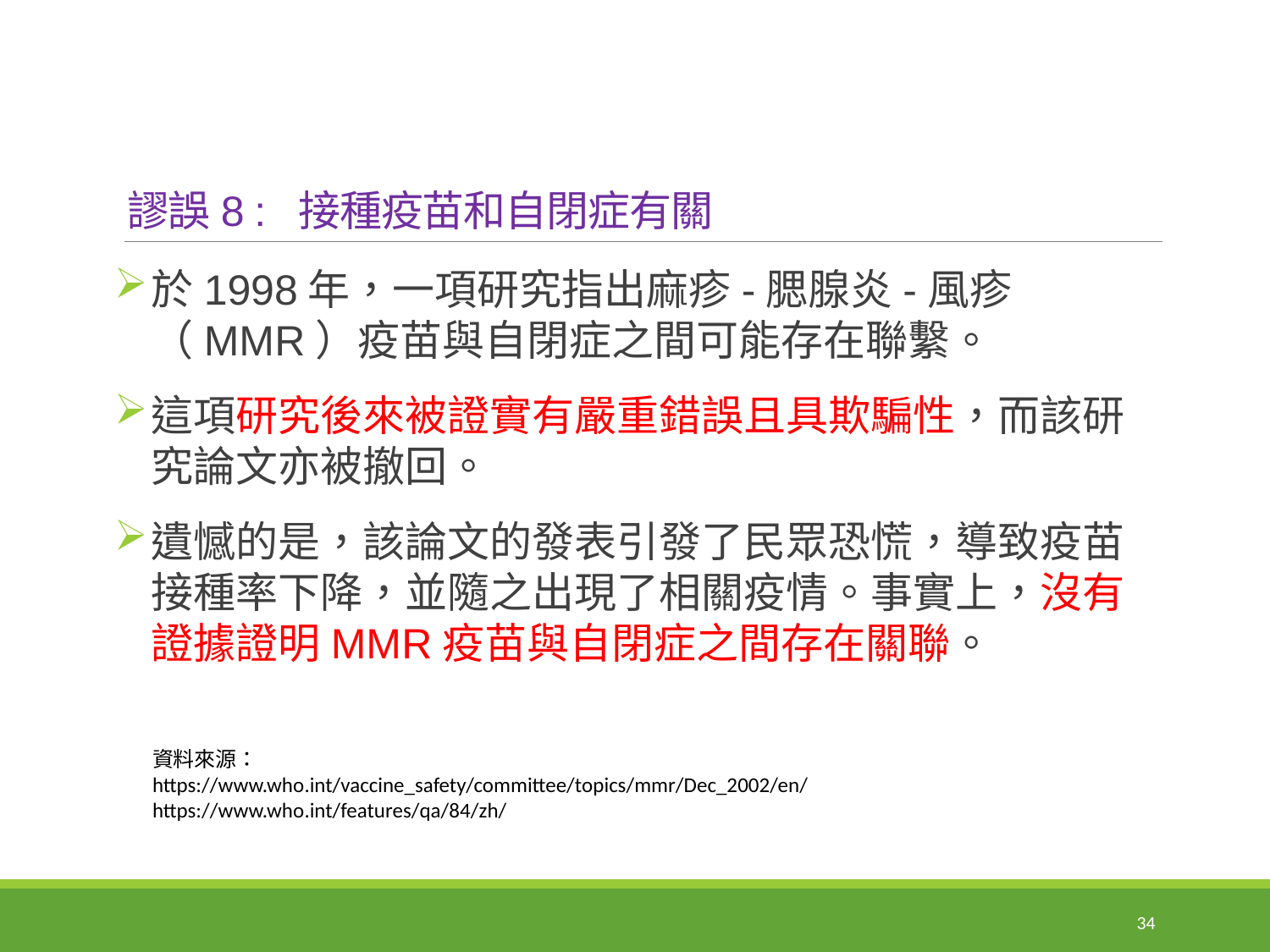

# 謬誤8 :  接種疫苗和自閉症有關
於1998年，一項研究指出麻疹-腮腺炎-風疹（MMR）疫苗與自閉症之間可能存在聯繫。
這項研究後來被證實有嚴重錯誤且具欺騙性，而該研究論文亦被撤回。
遺憾的是，該論文的發表引發了民眾恐慌，導致疫苗接種率下降，並隨之出現了相關疫情。事實上，沒有證據證明MMR疫苗與自閉症之間存在關聯。

資料來源：
https://www.who.int/vaccine_safety/committee/topics/mmr/Dec_2002/en/
https://www.who.int/features/qa/84/zh/

34